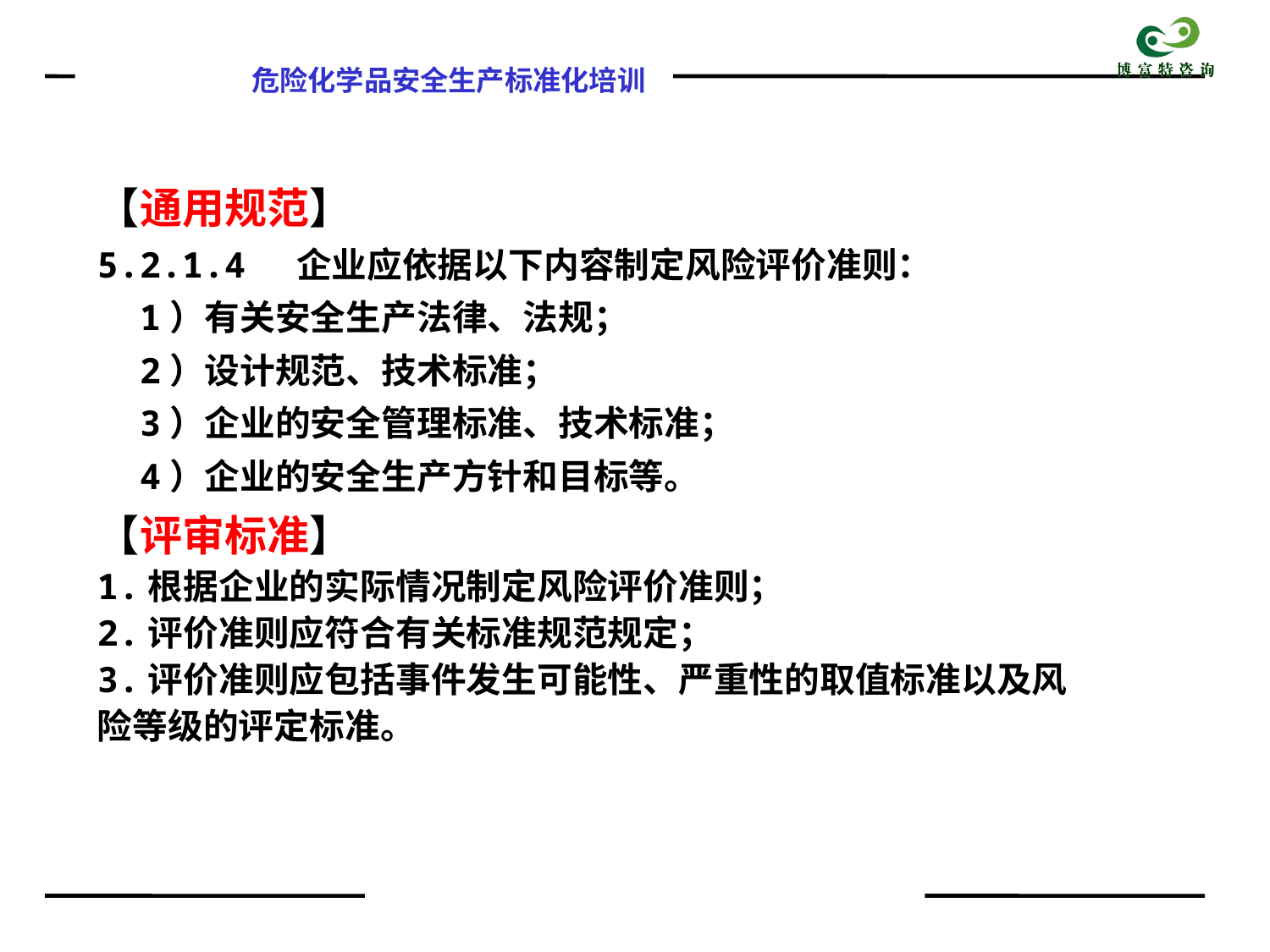

【通用规范】
5.2.1.4  企业应依据以下内容制定风险评价准则：
  1）有关安全生产法律、法规；
  2）设计规范、技术标准；
  3）企业的安全管理标准、技术标准；
  4）企业的安全生产方针和目标等。
【评审标准】
1.根据企业的实际情况制定风险评价准则；
2.评价准则应符合有关标准规范规定；
3.评价准则应包括事件发生可能性、严重性的取值标准以及风险等级的评定标准。